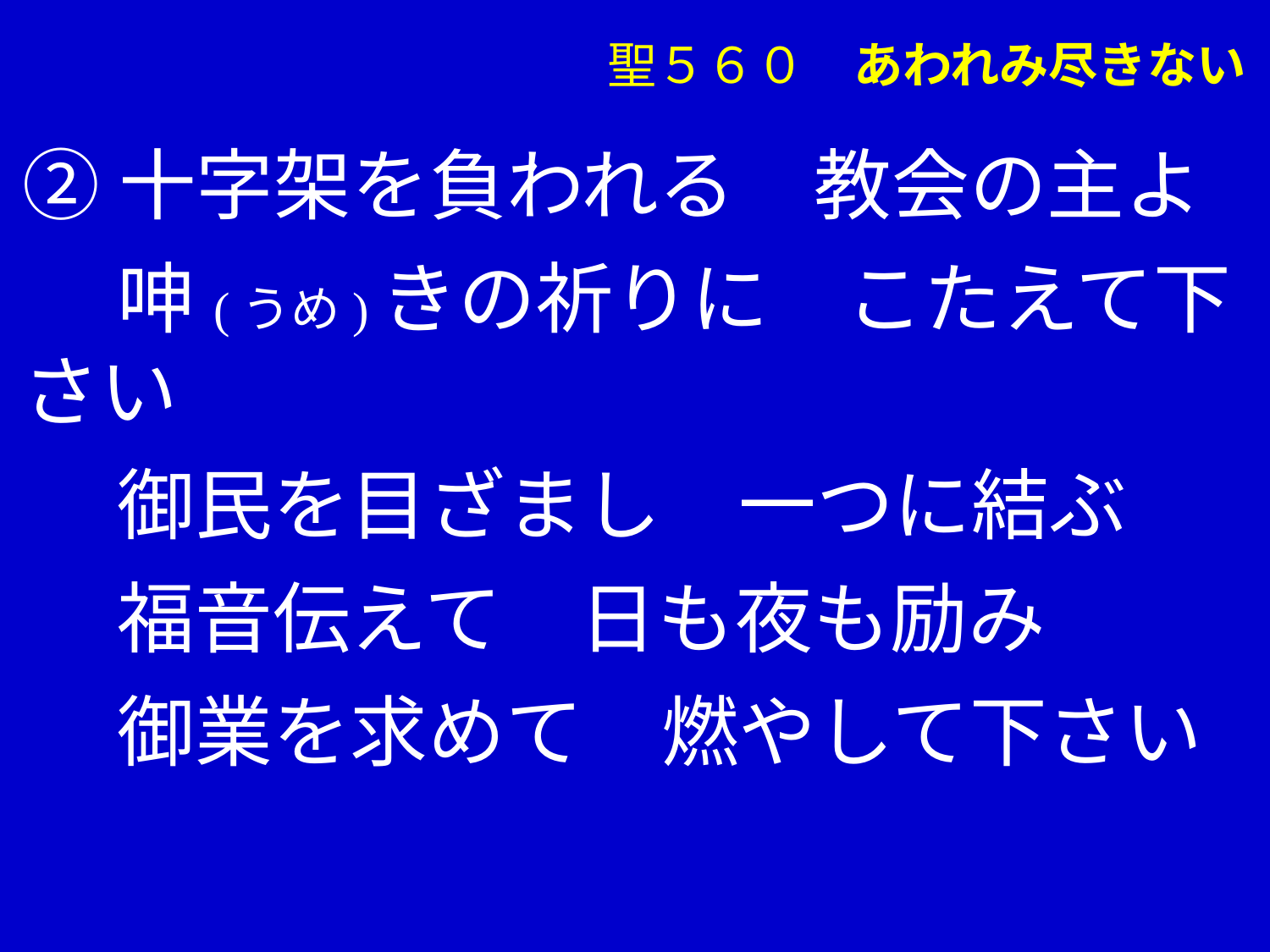

聖５６０　あわれみ尽きない
②十字架を負われる　教会の主よ
　 呻(うめ)きの祈りに　こたえて下さい
　 御民を目ざまし　一つに結ぶ
　 福音伝えて　日も夜も励み
　 御業を求めて　燃やして下さい